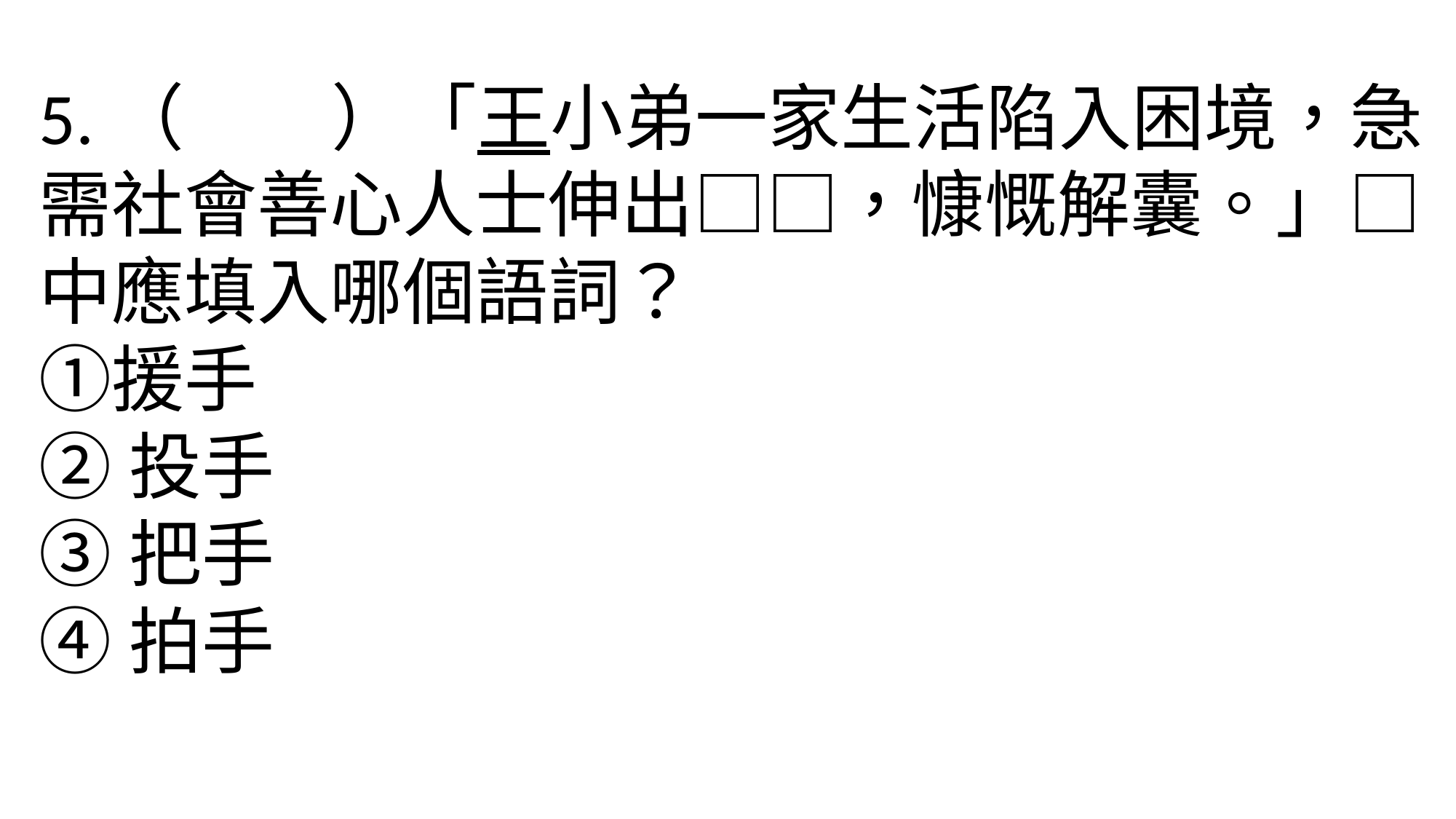

5.（         ）「王小弟一家生活陷入困境，急需社會善心人士伸出□□，慷慨解囊。」□中應填入哪個語詞？　
①援手
②投手
③把手
④拍手